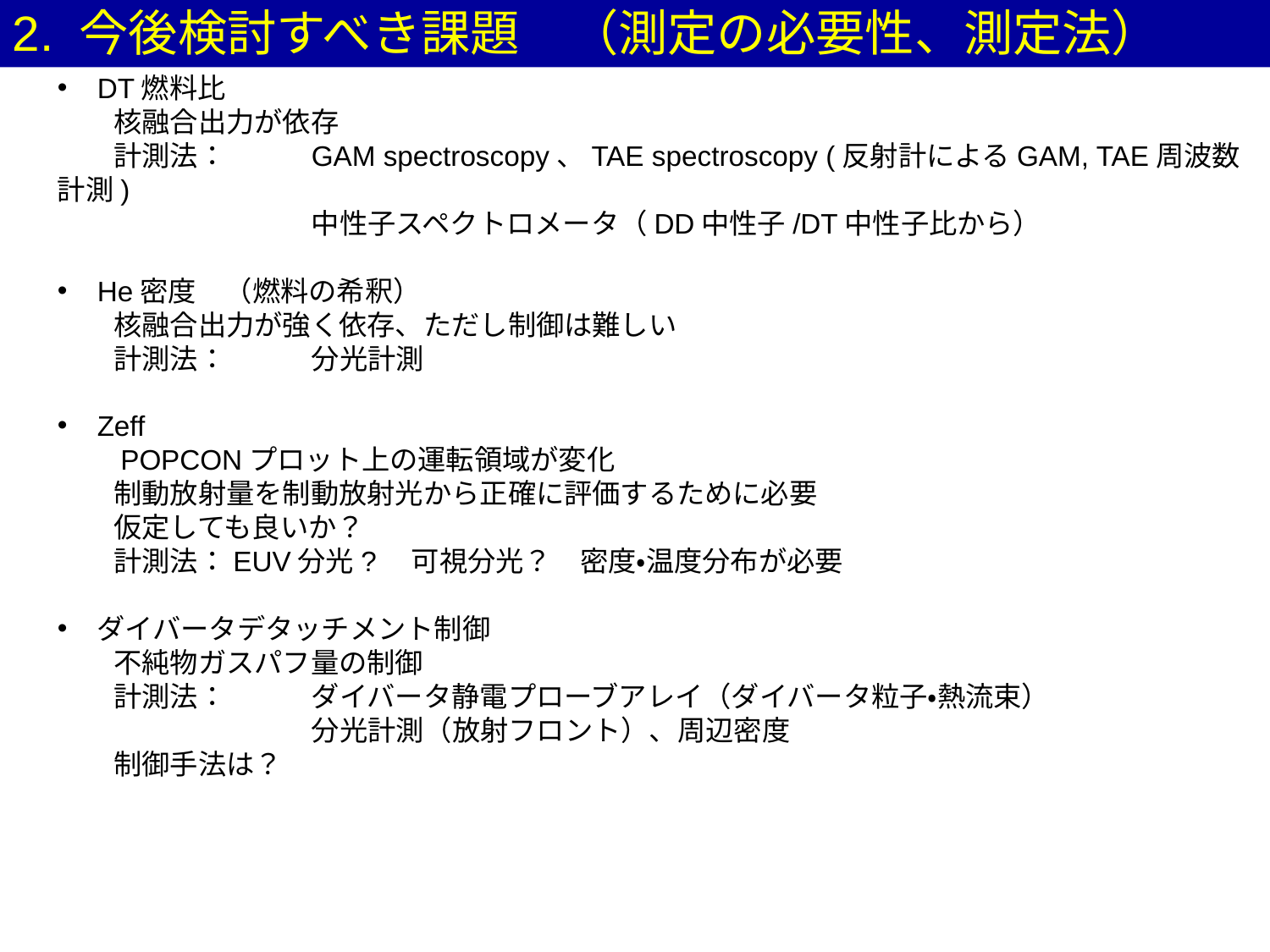

2. 今後検討すべき課題　（測定の必要性、測定法）
DT燃料比
　　核融合出力が依存
　　計測法：	GAM spectroscopy、TAE spectroscopy (反射計によるGAM, TAE周波数計測)
		中性子スペクトロメータ（DD中性子/DT中性子比から）

He密度　（燃料の希釈）
　　核融合出力が強く依存、ただし制御は難しい
　　計測法：	分光計測

Zeff
　　POPCONプロット上の運転領域が変化
　　制動放射量を制動放射光から正確に評価するために必要
　　仮定しても良いか？
　　計測法：EUV分光?　可視分光？　密度・温度分布が必要

ダイバータデタッチメント制御
　　不純物ガスパフ量の制御
　　計測法：	ダイバータ静電プローブアレイ（ダイバータ粒子・熱流束）
		分光計測（放射フロント）、周辺密度
　　制御手法は？